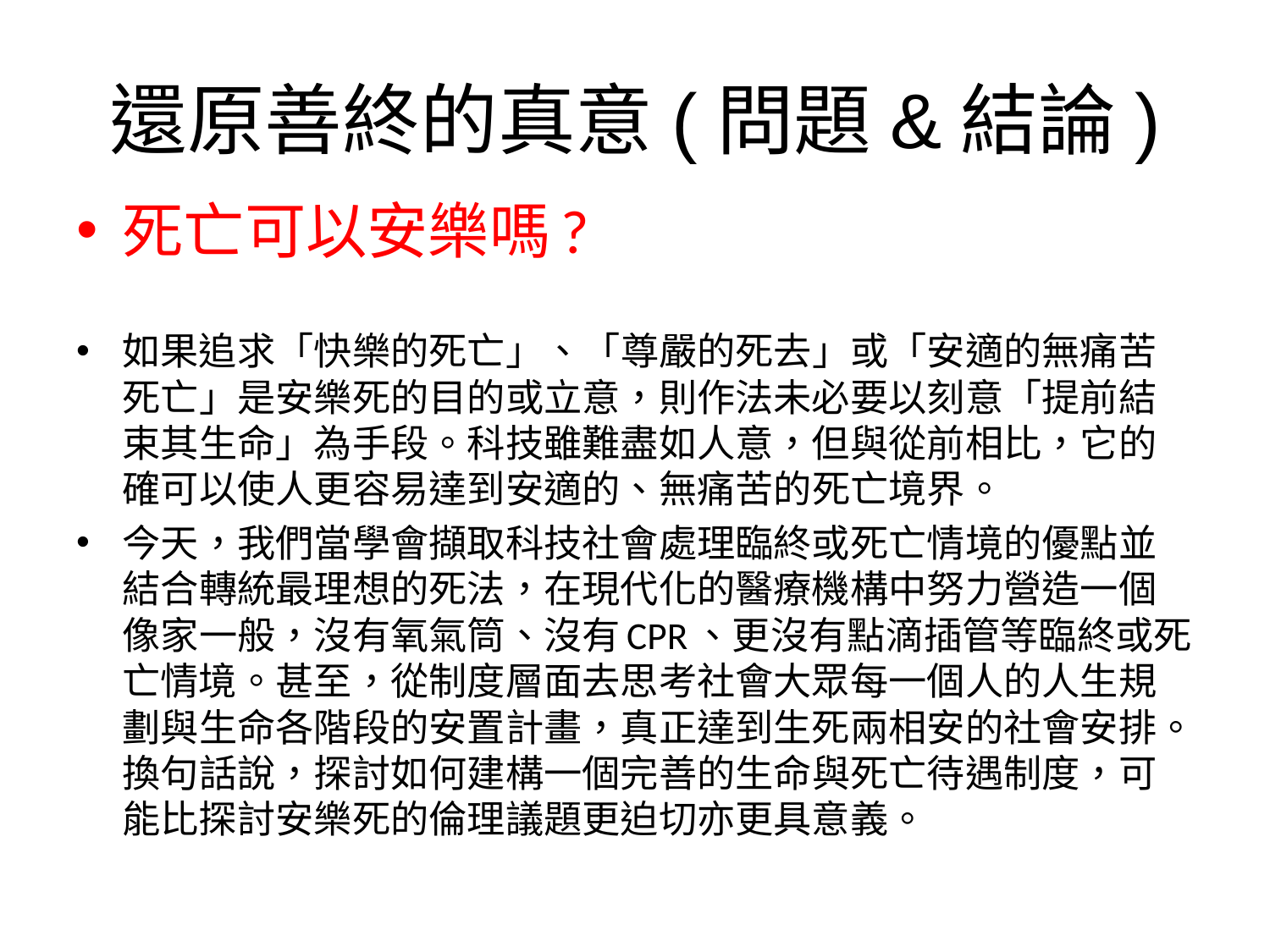

# 還原善終的真意(問題&結論)
死亡可以安樂嗎?

如果追求「快樂的死亡」、「尊嚴的死去」或「安適的無痛苦死亡」是安樂死的目的或立意，則作法未必要以刻意「提前結束其生命」為手段。科技雖難盡如人意，但與從前相比，它的確可以使人更容易達到安適的、無痛苦的死亡境界。
今天，我們當學會擷取科技社會處理臨終或死亡情境的優點並結合轉統最理想的死法，在現代化的醫療機構中努力營造一個像家一般，沒有氧氣筒、沒有CPR、更沒有點滴插管等臨終或死亡情境。甚至，從制度層面去思考社會大眾每一個人的人生規劃與生命各階段的安置計畫，真正達到生死兩相安的社會安排。換句話說，探討如何建構一個完善的生命與死亡待遇制度，可能比探討安樂死的倫理議題更迫切亦更具意義。